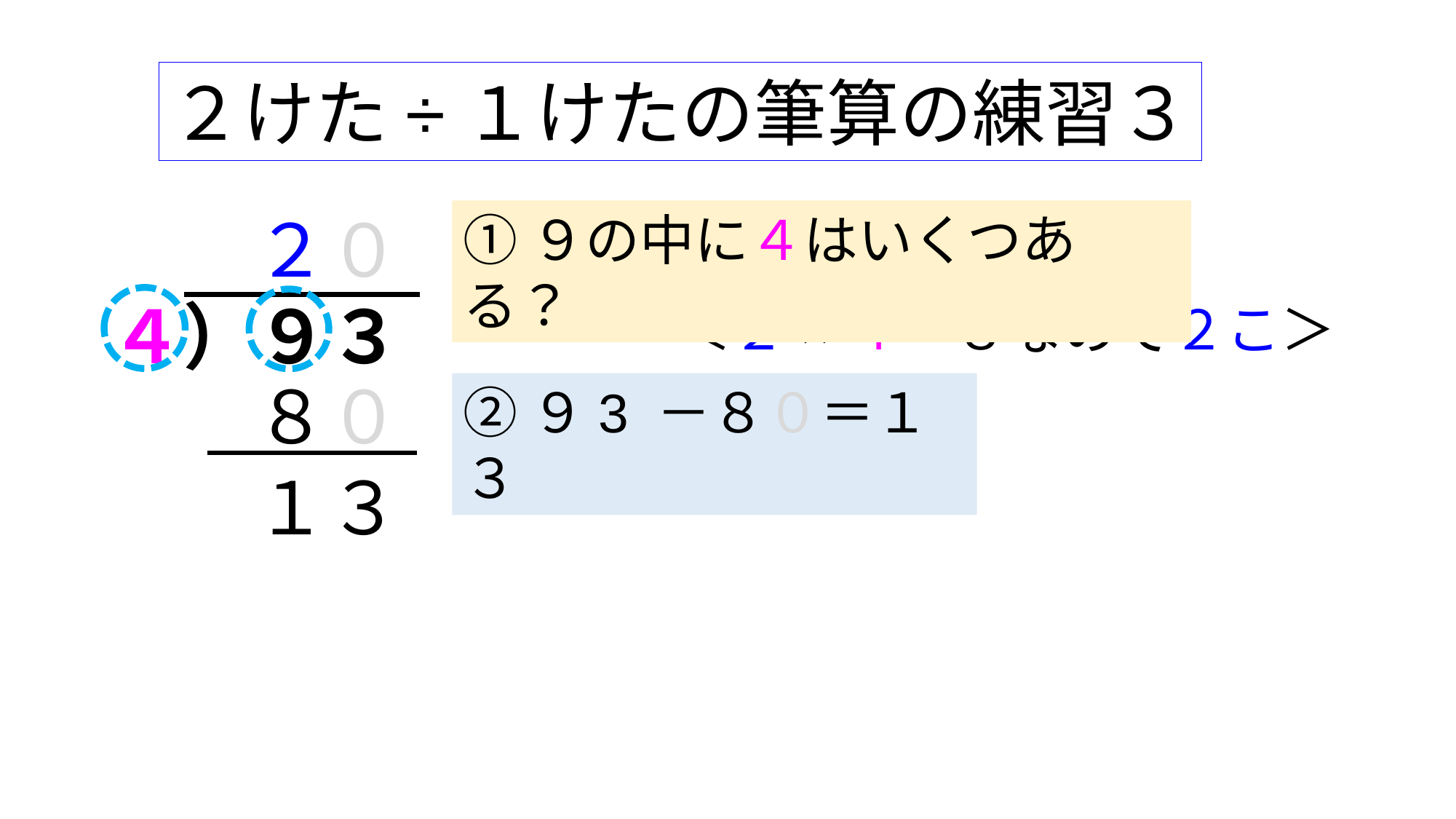

２けた÷１けたの筆算の練習３
２０
①９の中に４はいくつある？
４）９３

＜２×４＝８なので２こ＞
８０
②９3 －８０＝１３
１３